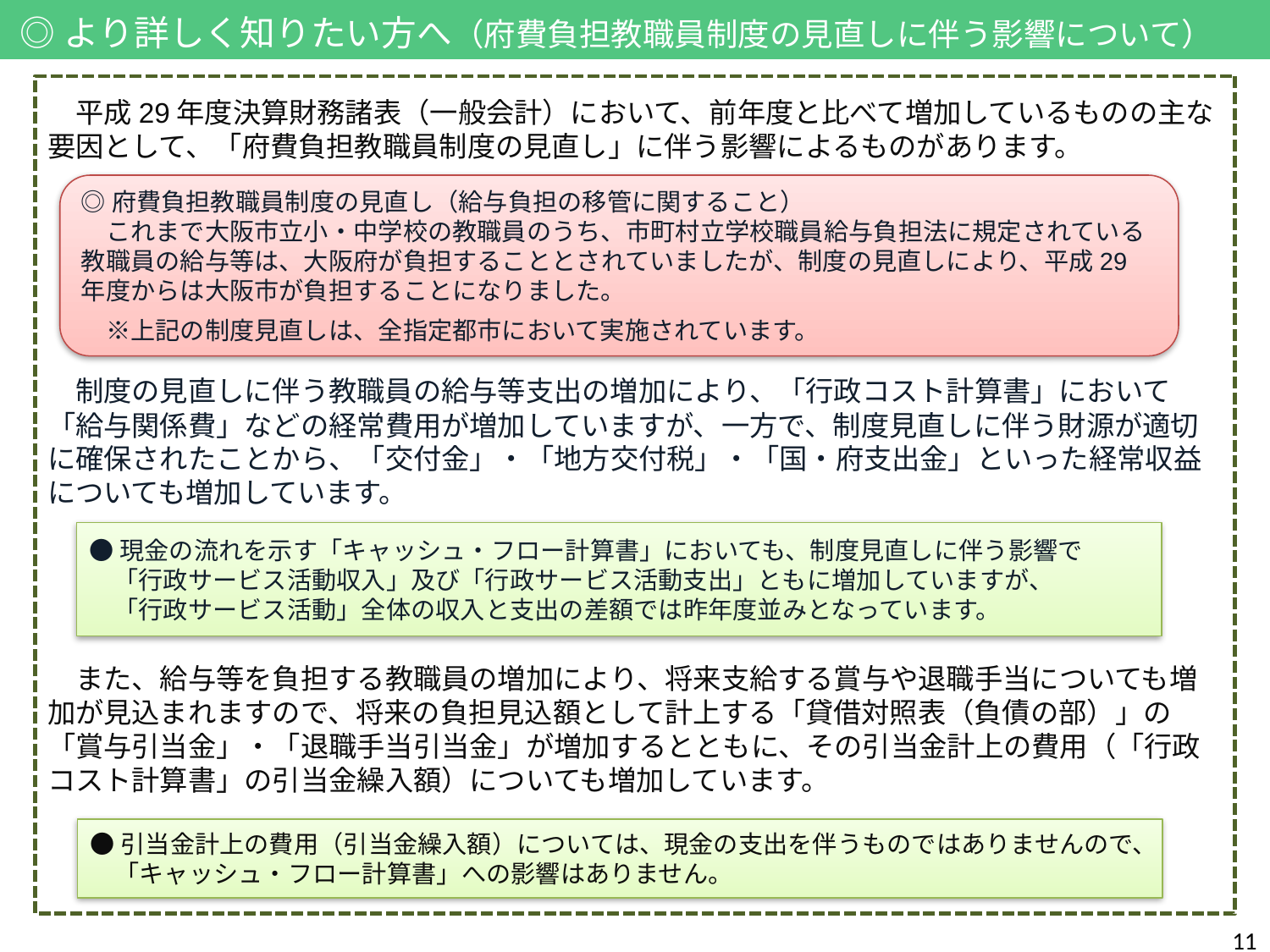

|  |
| --- |
 ◎より詳しく知りたい方へ（府費負担教職員制度の見直しに伴う影響について）

　平成29年度決算財務諸表（一般会計）において、前年度と比べて増加しているものの主な要因として、「府費負担教職員制度の見直し」に伴う影響によるものがあります。

　制度の見直しに伴う教職員の給与等支出の増加により、「行政コスト計算書」において「給与関係費」などの経常費用が増加していますが、一方で、制度見直しに伴う財源が適切に確保されたことから、「交付金」・「地方交付税」・「国・府支出金」といった経常収益についても増加しています。

　また、給与等を負担する教職員の増加により、将来支給する賞与や退職手当についても増加が見込まれますので、将来の負担見込額として計上する「貸借対照表（負債の部）」の「賞与引当金」・「退職手当引当金」が増加するとともに、その引当金計上の費用（「行政コスト計算書」の引当金繰入額）についても増加しています。

◎府費負担教職員制度の見直し（給与負担の移管に関すること）
　これまで大阪市立小・中学校の教職員のうち、市町村立学校職員給与負担法に規定されている教職員の給与等は、大阪府が負担することとされていましたが、制度の見直しにより、平成29年度からは大阪市が負担することになりました。
　※上記の制度見直しは、全指定都市において実施されています。
●現金の流れを示す「キャッシュ・フロー計算書」においても、制度見直しに伴う影響で
　「行政サービス活動収入」及び「行政サービス活動支出」ともに増加していますが、
　「行政サービス活動」全体の収入と支出の差額では昨年度並みとなっています。
●引当金計上の費用（引当金繰入額）については、現金の支出を伴うものではありませんので、
　「キャッシュ・フロー計算書」への影響はありません。
11